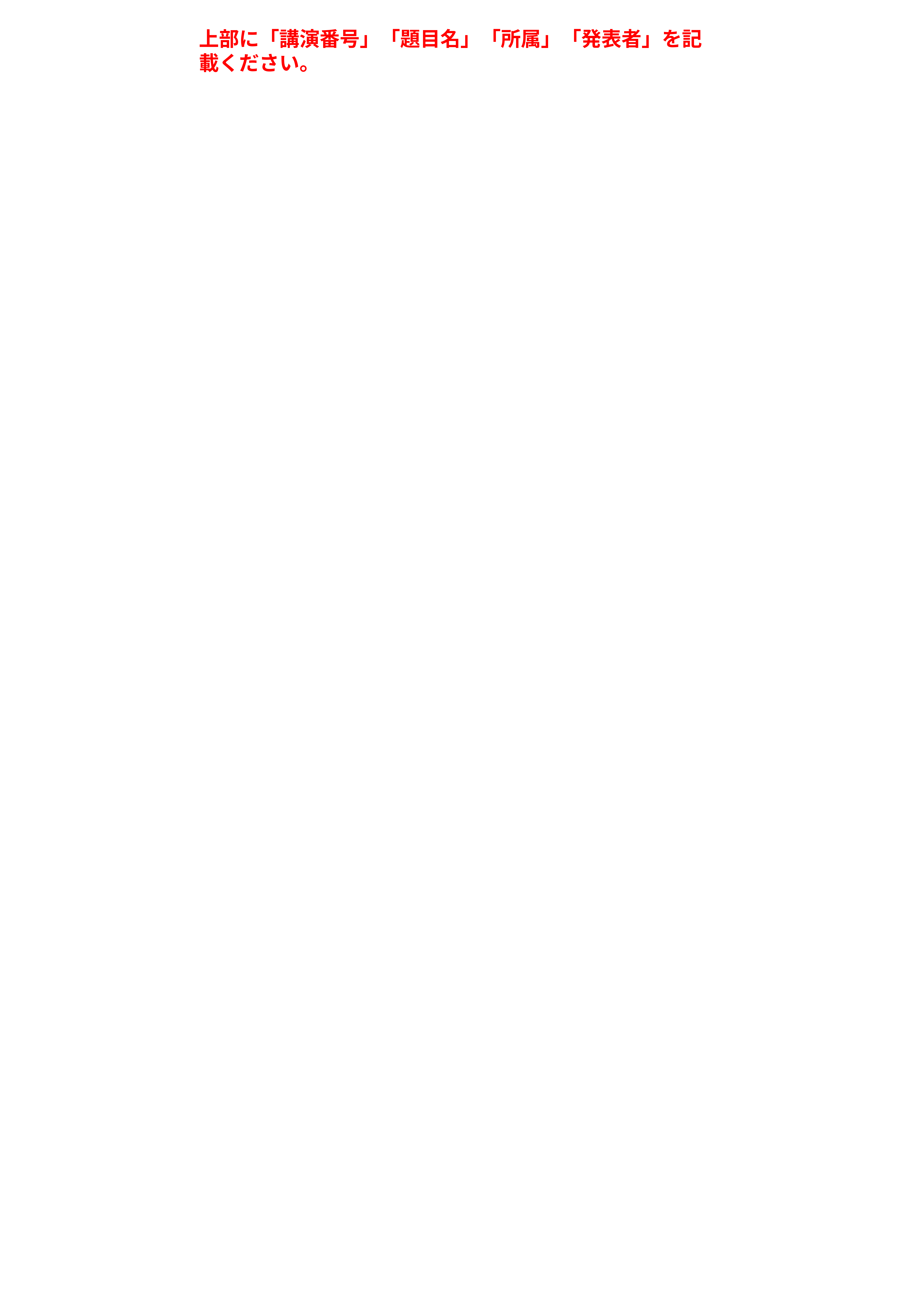

上部に「講演番号」「題目名」「所属」「発表者」を記載ください。
テンプレート
A0
ページ設定※
幅　  84.1cm
高さ 118.9cm
※PowerPointのバージョンによっては数値に
　若干誤差が生じている場合がありますが、
　そのまま作成いただいて問題ございません。